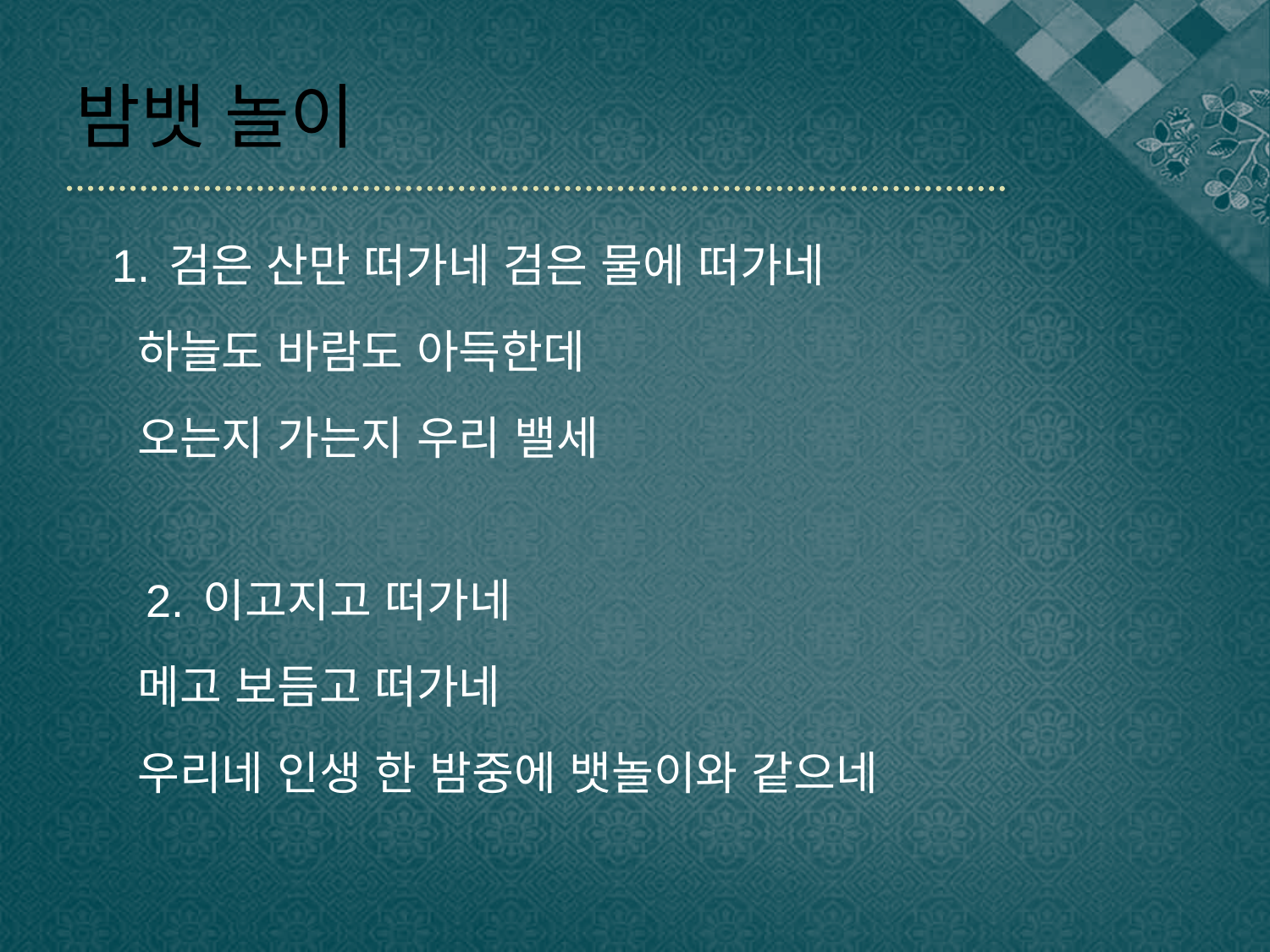

# 밤뱃 놀이
    1. 검은 산만 떠가네 검은 물에 떠가네
    하늘도 바람도 아득한데
    오는지 가는지 우리 밸세
2. 이고지고 떠가네
    메고 보듬고 떠가네
    우리네 인생 한 밤중에 뱃놀이와 같으네